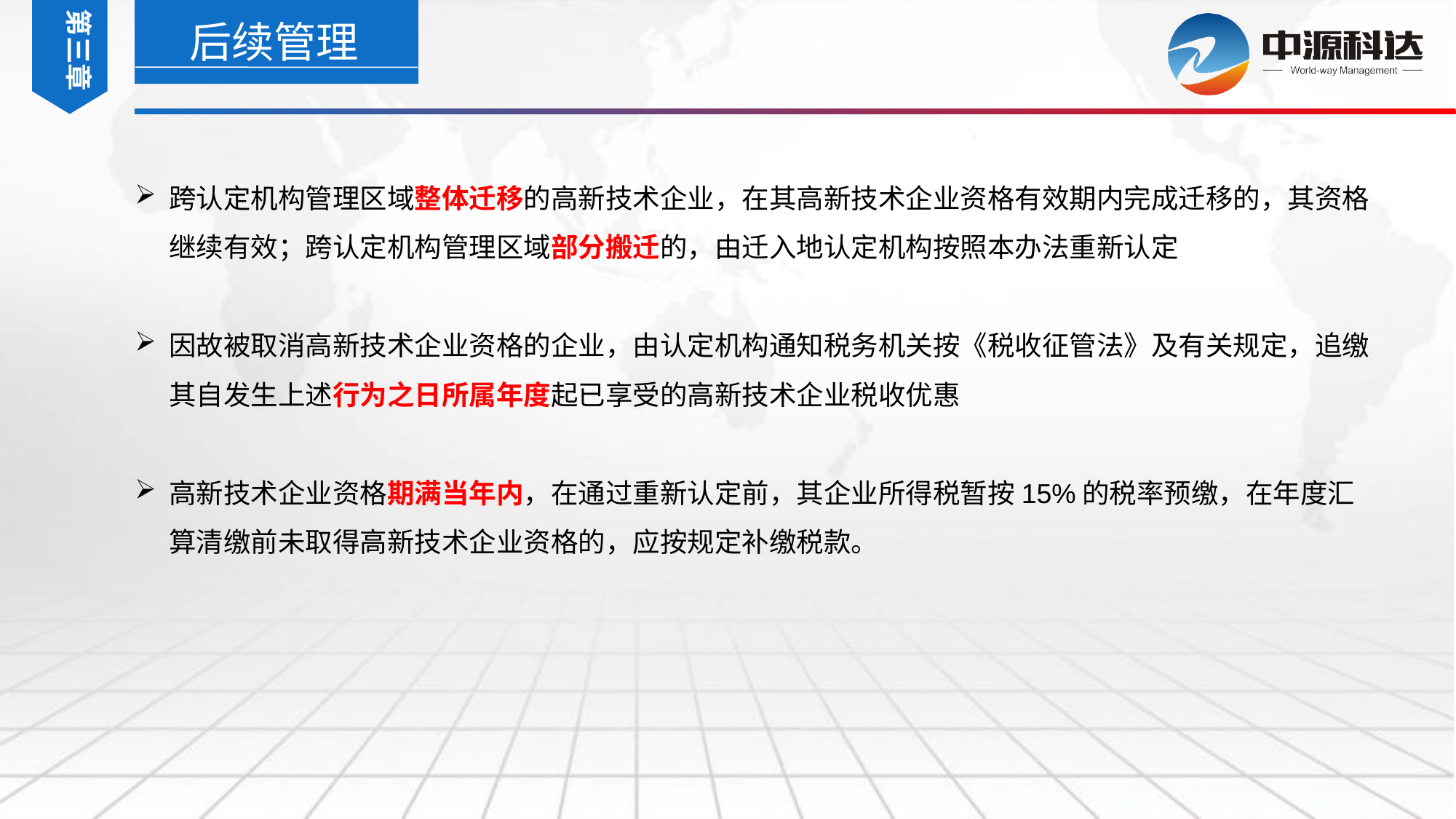

第三章
后续管理
跨认定机构管理区域整体迁移的高新技术企业，在其高新技术企业资格有效期内完成迁移的，其资格继续有效；跨认定机构管理区域部分搬迁的，由迁入地认定机构按照本办法重新认定

因故被取消高新技术企业资格的企业，由认定机构通知税务机关按《税收征管法》及有关规定，追缴其自发生上述行为之日所属年度起已享受的高新技术企业税收优惠

高新技术企业资格期满当年内，在通过重新认定前，其企业所得税暂按15%的税率预缴，在年度汇算清缴前未取得高新技术企业资格的，应按规定补缴税款。